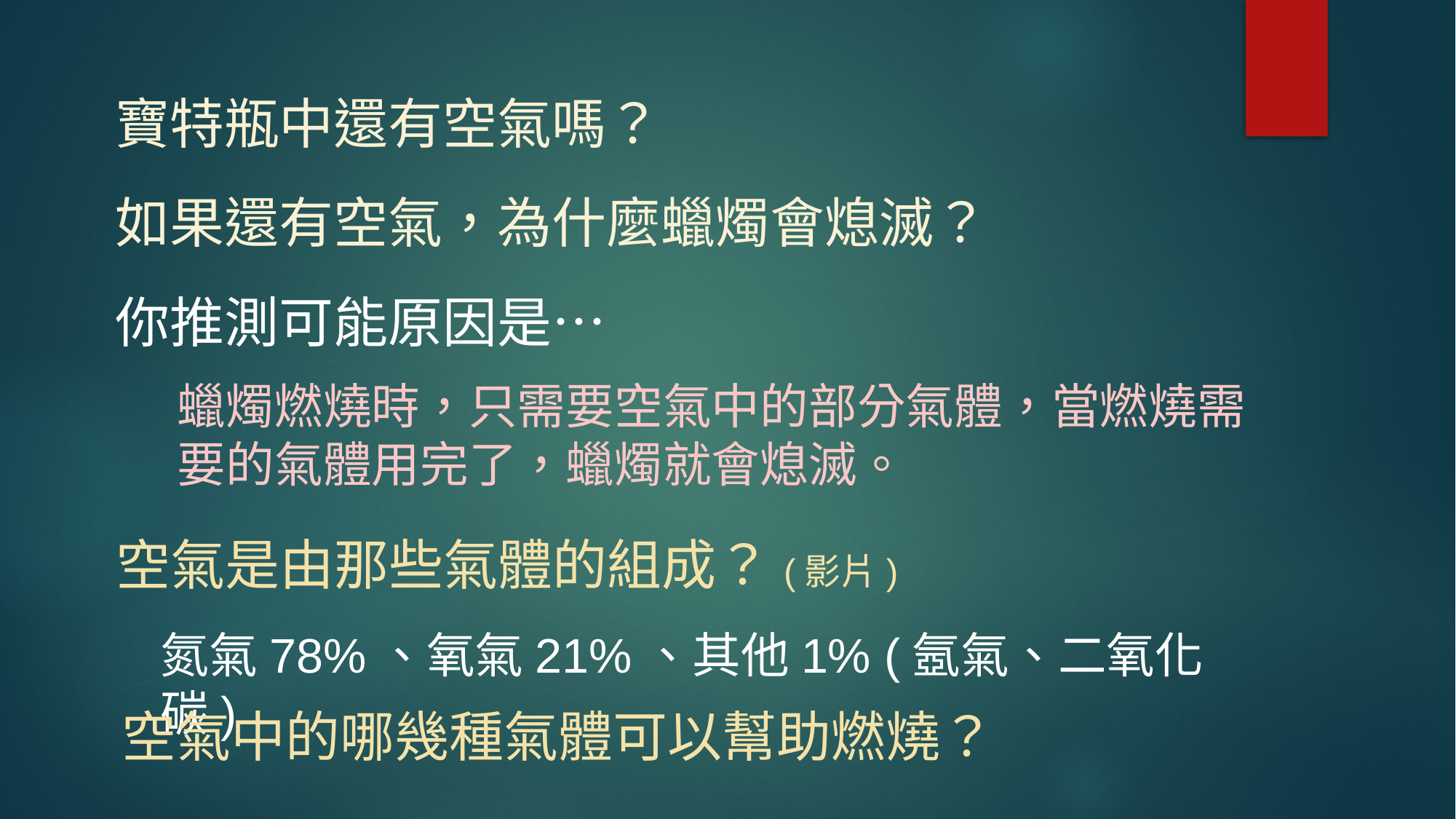

寶特瓶中還有空氣嗎？
如果還有空氣，為什麼蠟燭會熄滅？
你推測可能原因是…
蠟燭燃燒時，只需要空氣中的部分氣體，當燃燒需要的氣體用完了，蠟燭就會熄滅。
空氣是由那些氣體的組成？(影片)
氮氣78%、氧氣21%、其他1% (氬氣、二氧化碳)
空氣中的哪幾種氣體可以幫助燃燒？